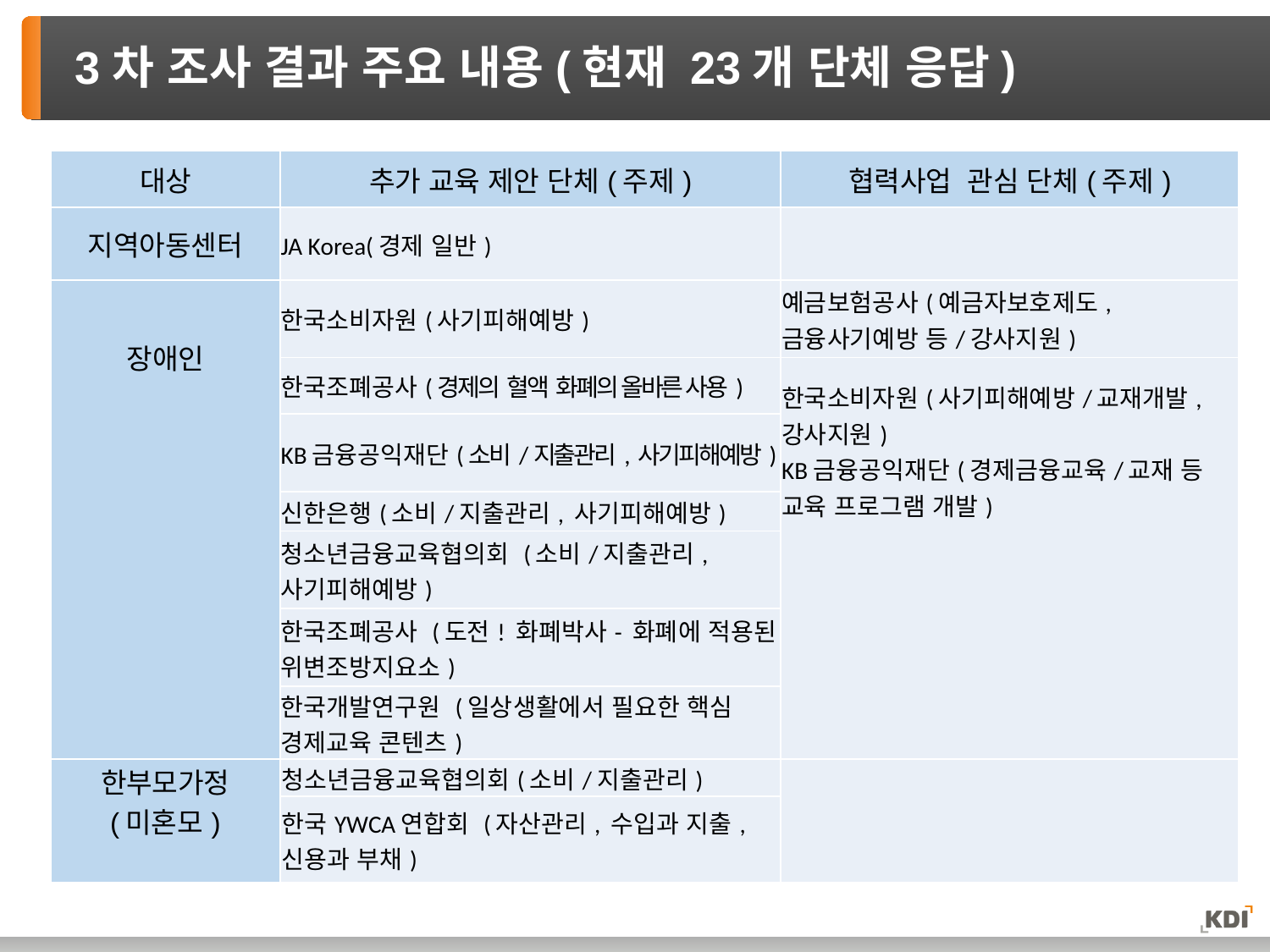

# 3차 조사 결과 주요 내용(현재 23개 단체 응답)
| 대상 | 추가 교육 제안 단체(주제) | 협력사업 관심 단체(주제) |
| --- | --- | --- |
| 지역아동센터 | JA Korea(경제 일반) |  |
| 장애인 | 한국소비자원(사기피해예방) | 예금보험공사(예금자보호제도, 금융사기예방 등/강사지원) |
|  | 한국조폐공사(경제의 혈액 화폐의 올바른 사용) | 한국소비자원(사기피해예방/교재개발, 강사지원) KB금융공익재단(경제금융교육/교재 등 교육 프로그램 개발) |
|  | KB금융공익재단(소비/지출관리, 사기피해예방) |  |
|  | 신한은행(소비/지출관리, 사기피해예방) |  |
|  | 청소년금융교육협의회 (소비/지출관리, 사기피해예방) |  |
|  | 한국조폐공사 (도전! 화폐박사- 화폐에 적용된 위변조방지요소) |  |
|  | 한국개발연구원 (일상생활에서 필요한 핵심 경제교육 콘텐츠) |  |
| 한부모가정 (미혼모) | 청소년금융교육협의회(소비/지출관리) |  |
|  | 한국YWCA연합회 (자산관리, 수입과 지출, 신용과 부채) |  |